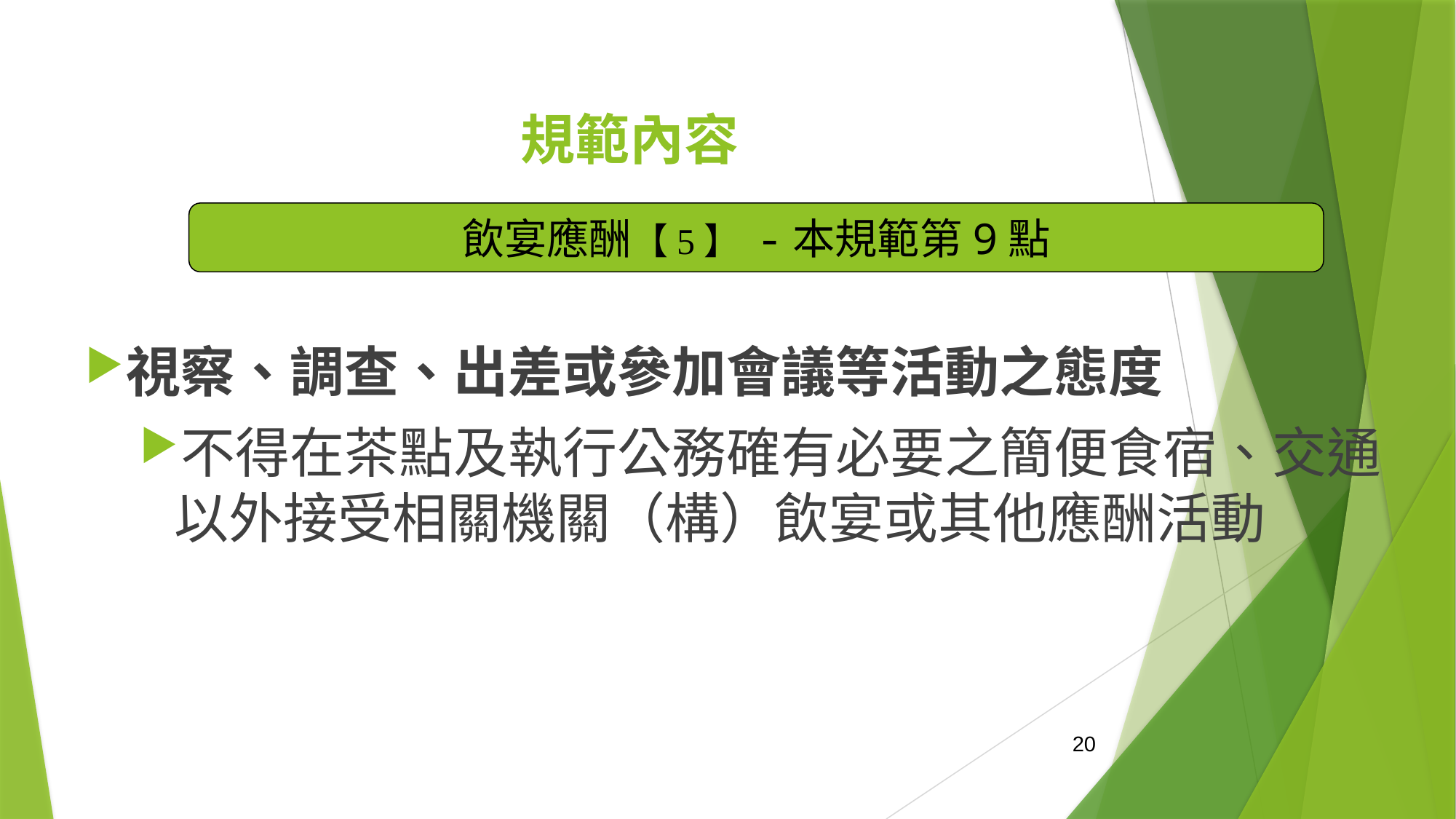

# 規範內容
飲宴應酬【5】 -本規範第9點
視察、調查、出差或參加會議等活動之態度
不得在茶點及執行公務確有必要之簡便食宿、交通以外接受相關機關（構）飲宴或其他應酬活動
20